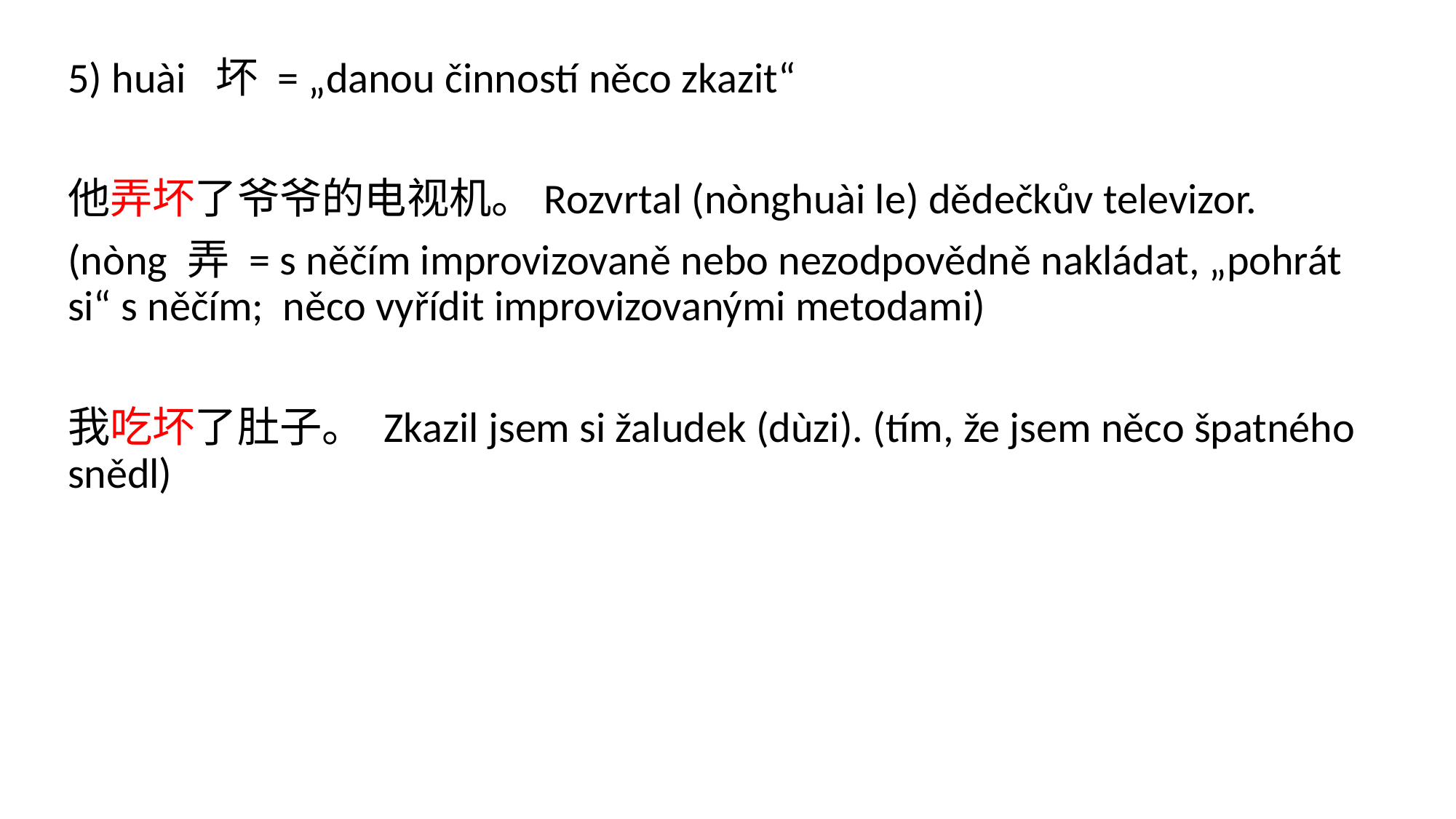

5) huài  坏 = „danou činností něco zkazit“

他弄坏了爷爷的电视机。Rozvrtal (nònghuài le) dědečkův televizor.
(nòng 弄 = s něčím improvizovaně nebo nezodpovědně nakládat, „pohrát si“ s něčím;  něco vyřídit improvizovanými metodami)

我吃坏了肚子。 Zkazil jsem si žaludek (dùzi). (tím, že jsem něco špatného snědl)